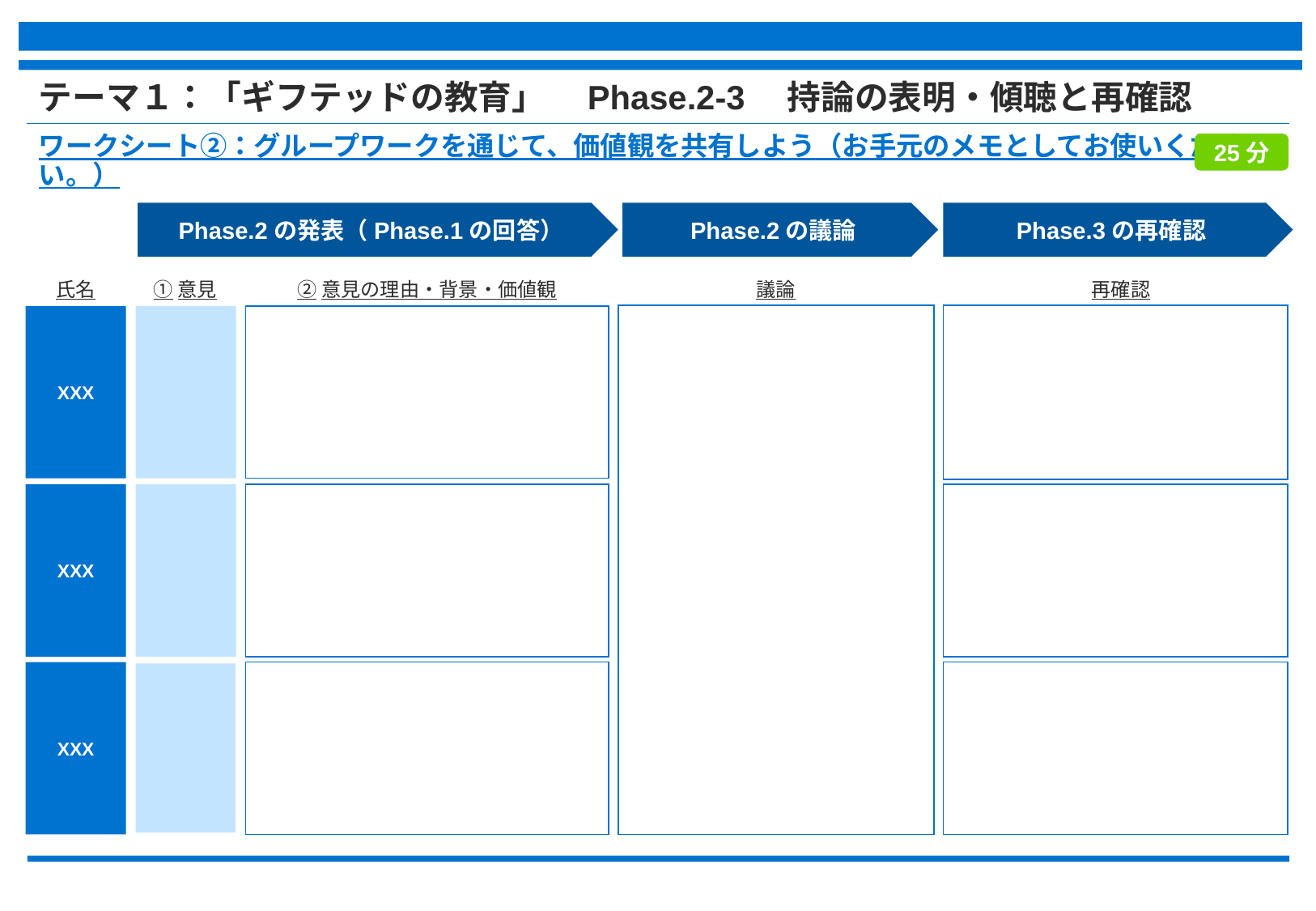

# テーマ１：「ギフテッドの教育」　Phase.2-3　持論の表明​・傾聴と再確認
ワークシート②：グループワークを通じて、価値観を共有しよう（お手元のメモとしてお使いください。）
25分
Phase.2の発表（Phase.1の回答）
Phase.2の議論
Phase.3の再確認
氏名
①意見
②意見の理由・背景・価値観
議論
再確認

XXX

XXX

XXX